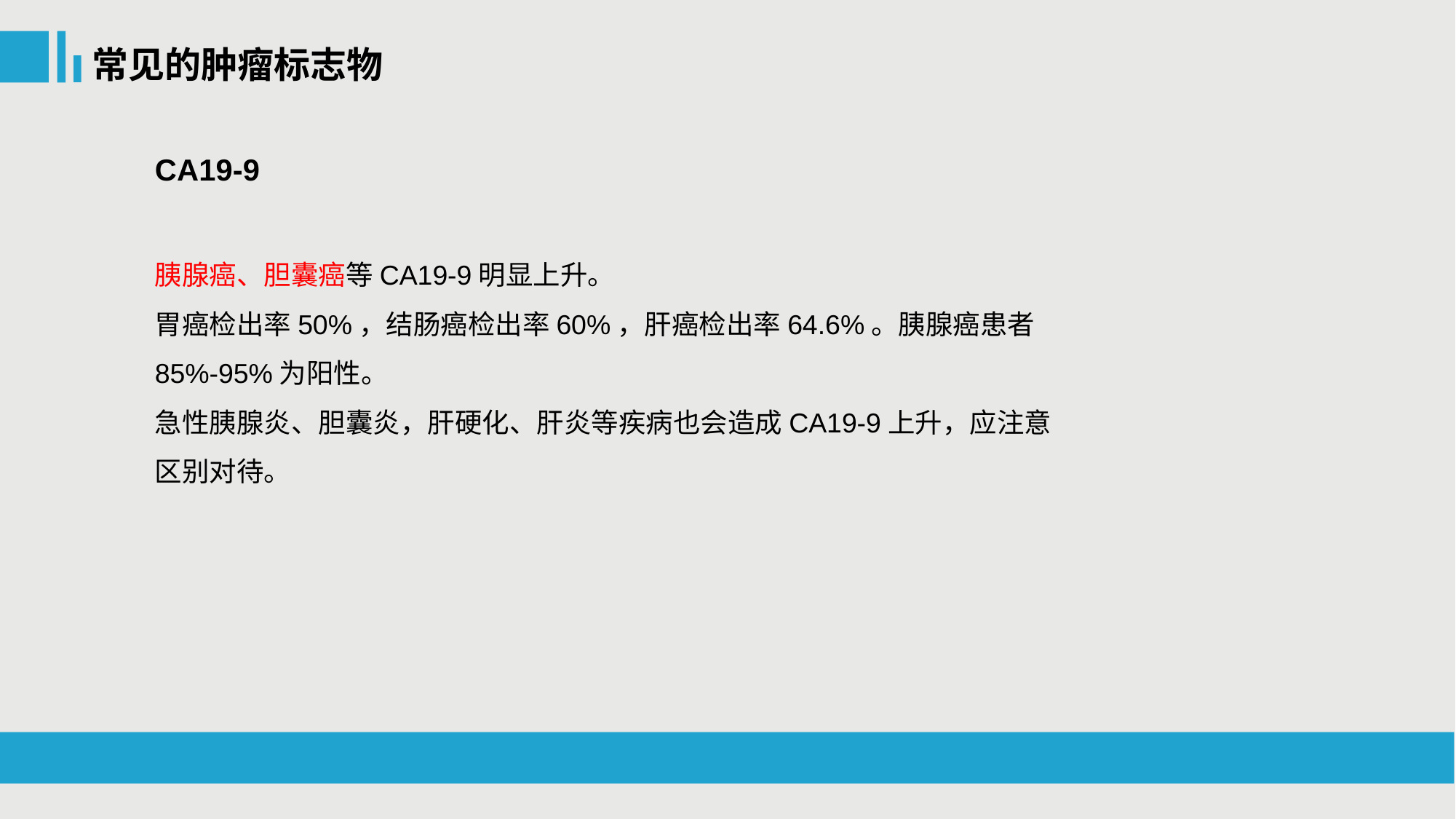

常见的肿瘤标志物

CA19-9

胰腺癌、胆囊癌等CA19-9明显上升。
胃癌检出率50%，结肠癌检出率60%，肝癌检出率64.6%。胰腺癌患者85%-95%为阳性。
急性胰腺炎、胆囊炎，肝硬化、肝炎等疾病也会造成CA19-9上升，应注意区别对待。